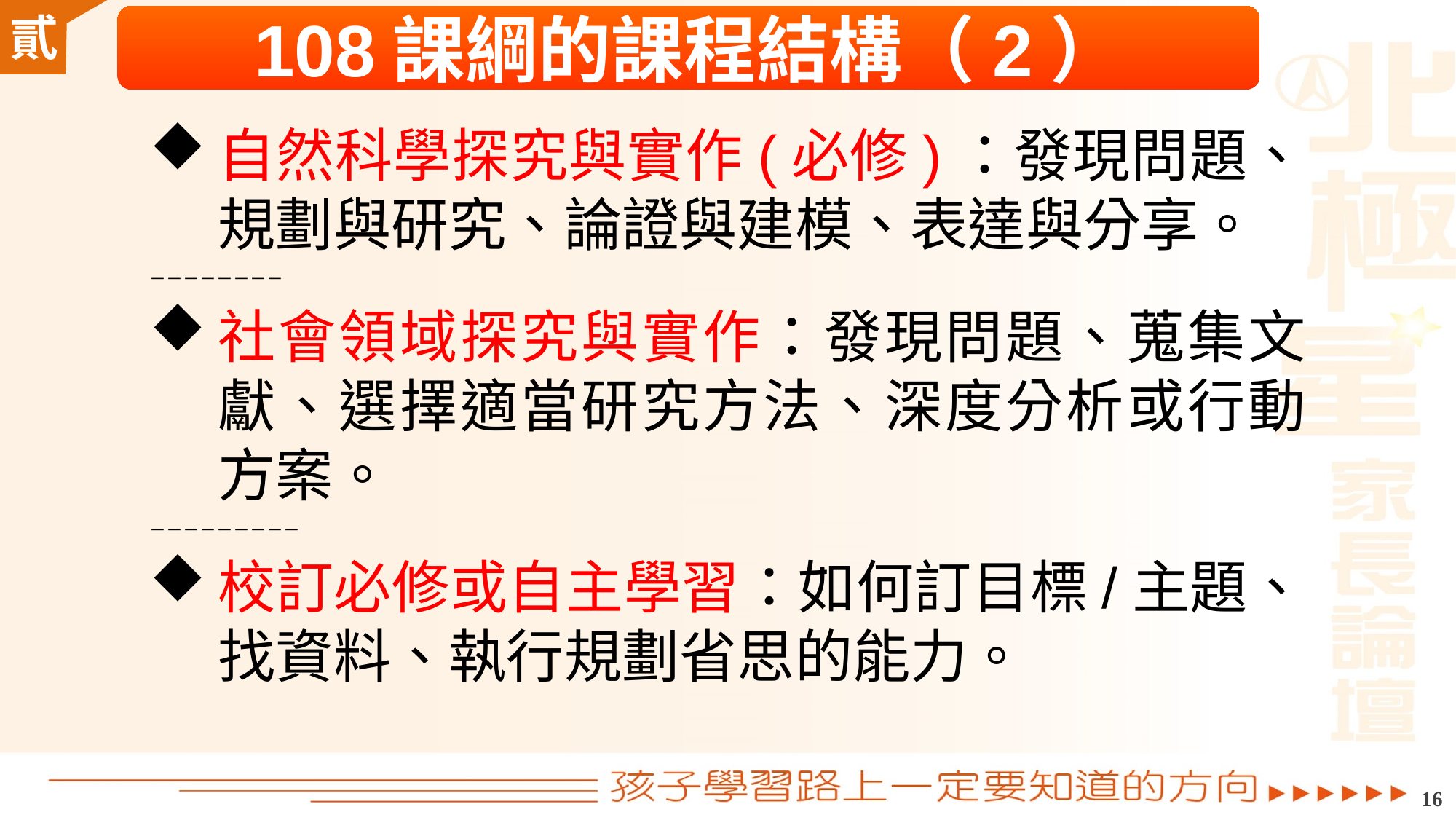

108課綱的課程結構（2）
自然科學探究與實作(必修)：發現問題、規劃與研究、論證與建模、表達與分享。
－－－－－－－－
社會領域探究與實作：發現問題、蒐集文獻、選擇適當研究方法、深度分析或行動方案。
－－－－－－－－－
校訂必修或自主學習：如何訂目標/主題、找資料、執行規劃省思的能力。
16